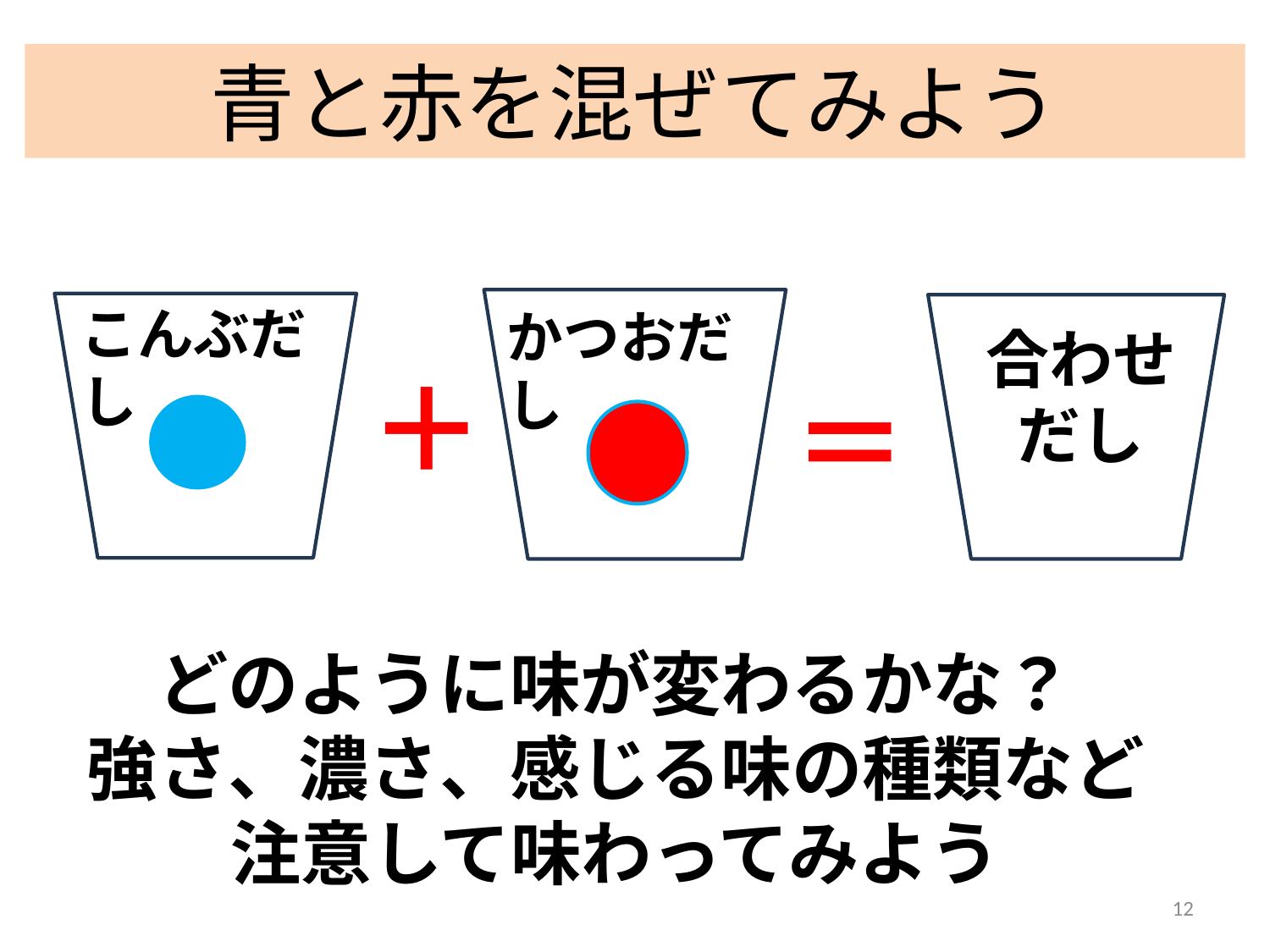

青と赤を混ぜてみよう

こんぶだし

かつおだし
合わせだし
＋
＝

どのように味が変わるかな？
強さ、濃さ、感じる味の種類など
注意して味わってみよう
12